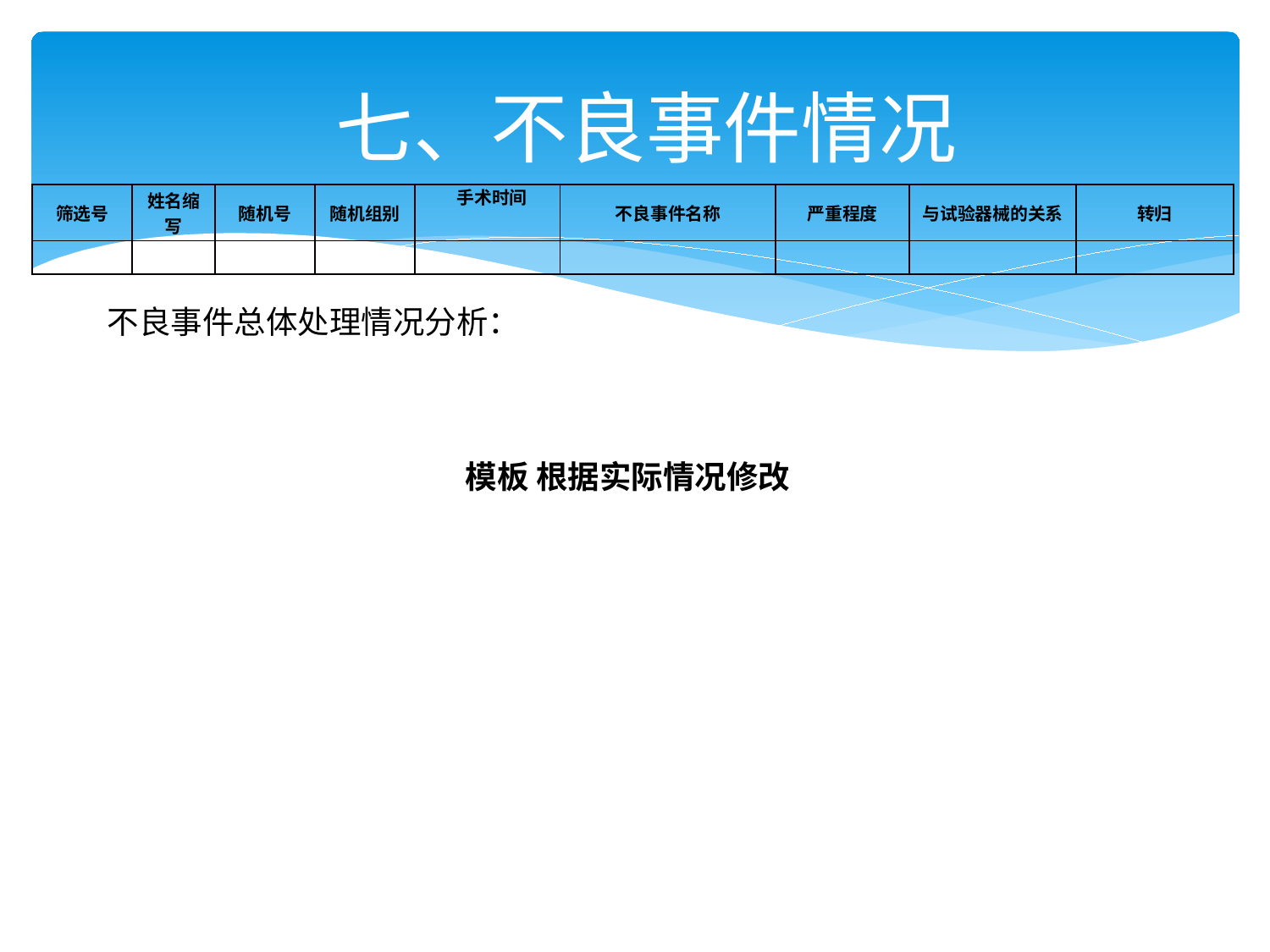

# 七、不良事件情况
| 筛选号 | 姓名缩写 | 随机号 | 随机组别 | 手术时间 | 不良事件名称 | 严重程度 | 与试验器械的关系 | 转归 |
| --- | --- | --- | --- | --- | --- | --- | --- | --- |
|  |  |  |  |  |  |  |  |  |
不良事件总体处理情况分析：

模板 根据实际情况修改